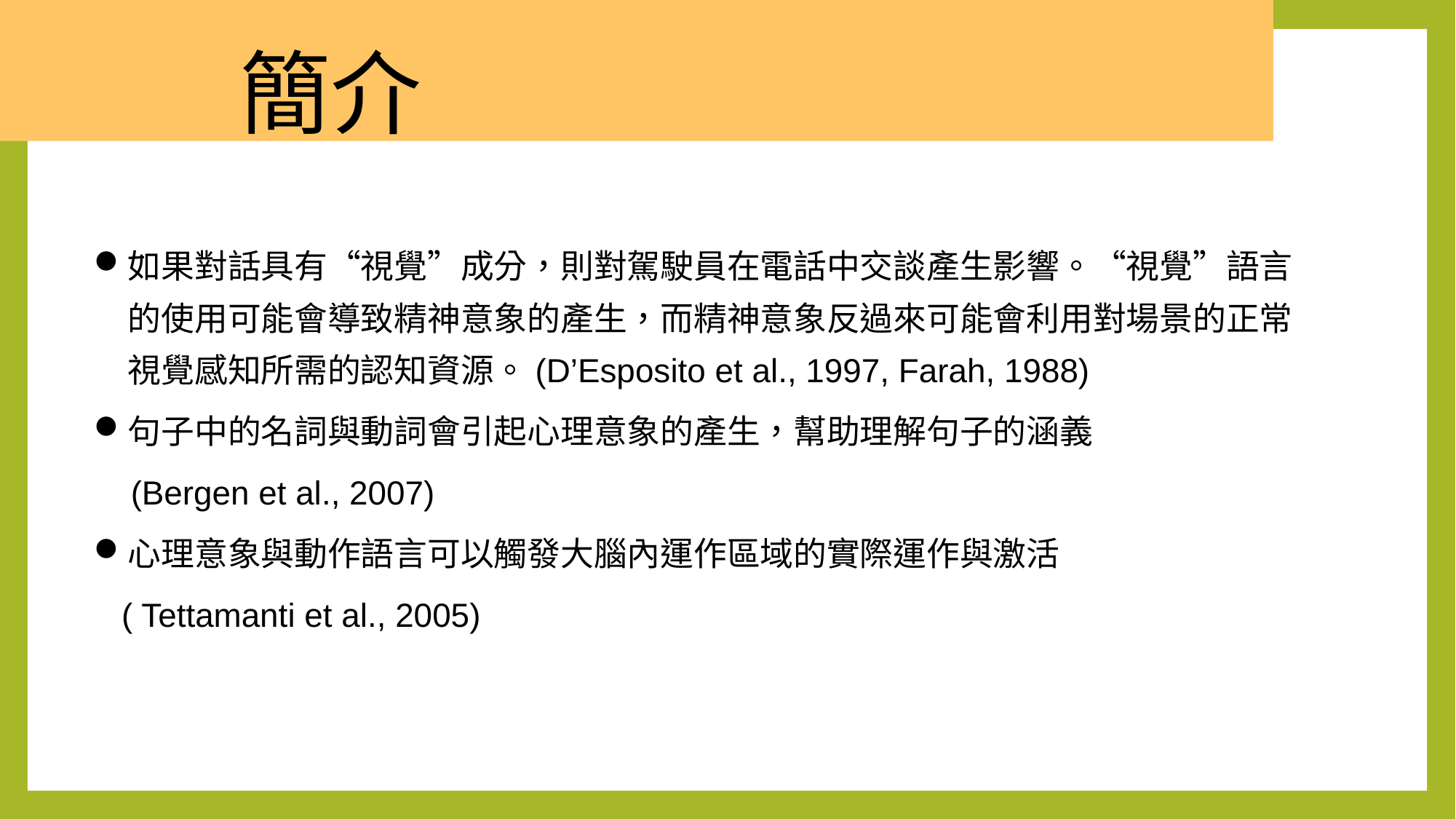

簡介
如果對話具有“視覺”成分，則對駕駛員在電話中交談產生影響。“視覺”語言的使用可能會導致精神意象的產生，而精神意象反過來可能會利用對場景的正常視覺感知所需的認知資源。(D’Esposito et al., 1997, Farah, 1988)
句子中的名詞與動詞會引起心理意象的產生，幫助理解句子的涵義
    (Bergen et al., 2007)
心理意象與動作語言可以觸發大腦內運作區域的實際運作與激活
   ( Tettamanti et al., 2005)